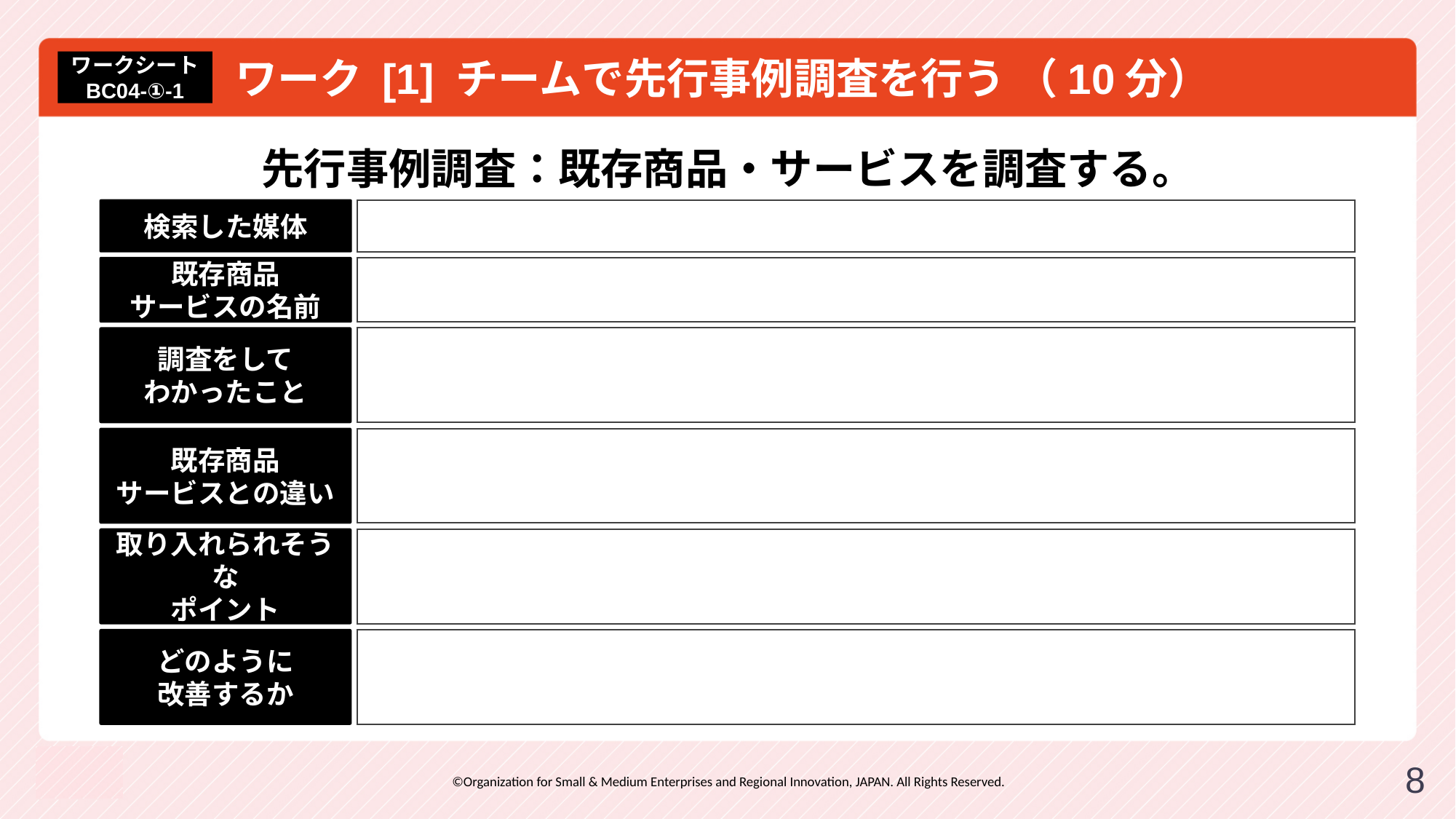

# ワーク [1] チームで先行事例調査を行う （10分）
ワークシート
BC04-①-1
先行事例調査：既存商品・サービスを調査する。
検索した媒体

既存商品
サービスの名前

調査をして
わかったこと

既存商品
サービスとの違い

取り入れられそうな
ポイント

どのように
改善するか